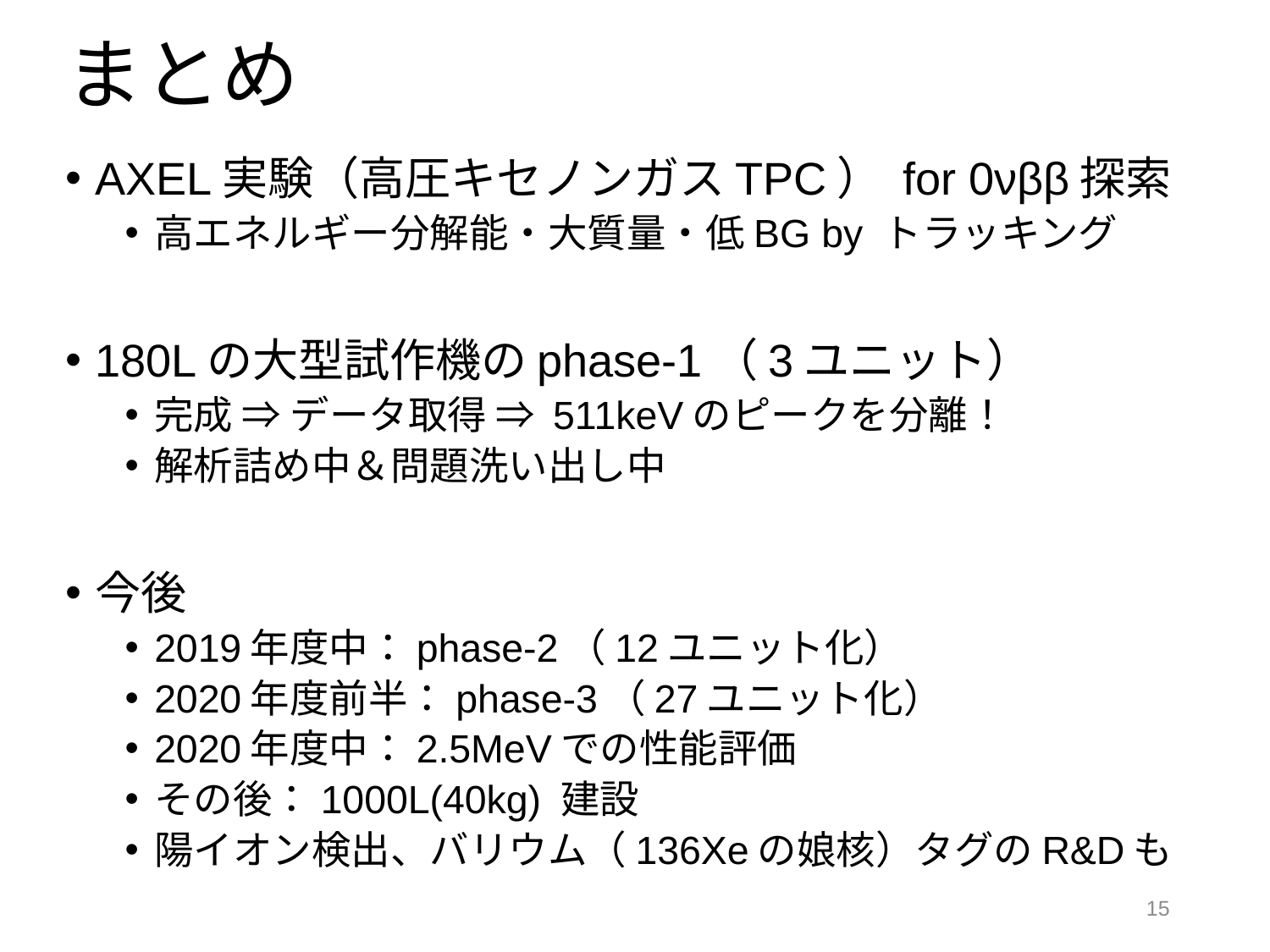

# まとめ
AXEL実験（高圧キセノンガスTPC） for 0νββ探索
高エネルギー分解能・大質量・低BG by トラッキング

180Lの大型試作機のphase-1（3ユニット）
完成 ⇒ データ取得 ⇒ 511keVのピークを分離！
解析詰め中＆問題洗い出し中

今後
2019年度中：phase-2（12ユニット化）
2020年度前半：phase-3（27ユニット化）
2020年度中：2.5MeVでの性能評価
その後：1000L(40kg) 建設
陽イオン検出、バリウム（136Xeの娘核）タグのR&Dも

15